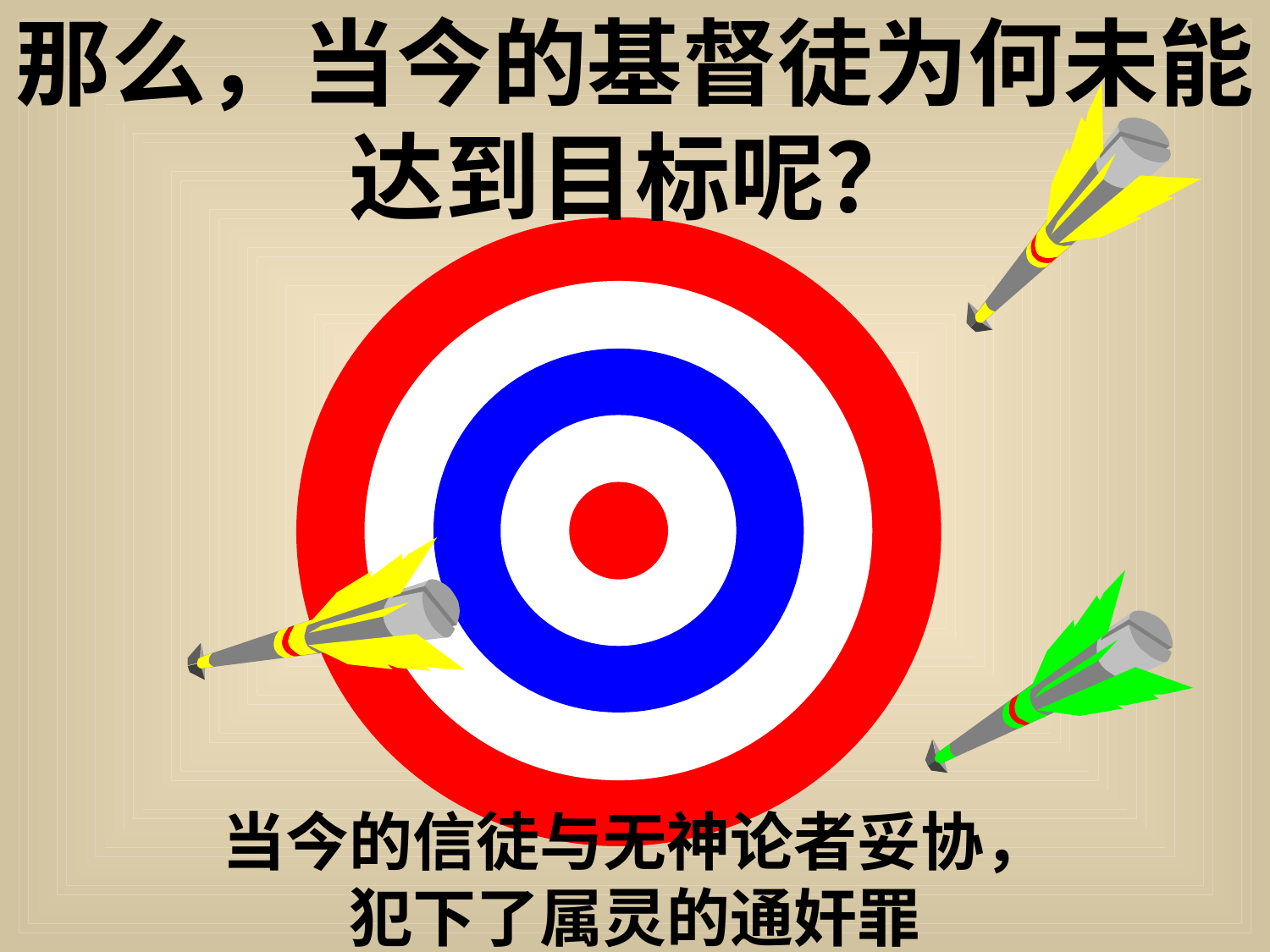

那么，当今的基督徒为何未能达到目标呢？

当今的信徒与无神论者妥协，
犯下了属灵的通奸罪